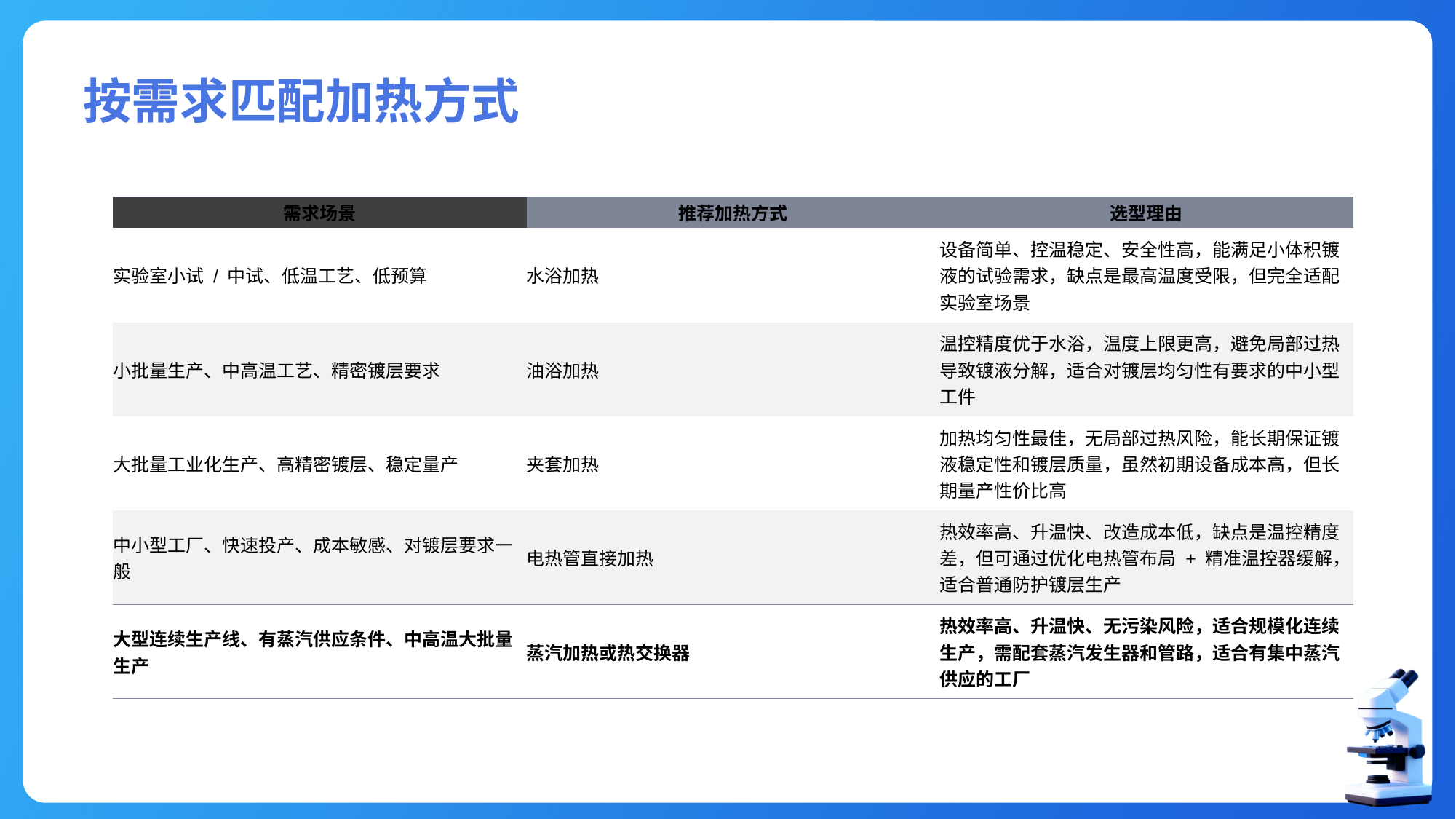

# 按需求匹配加热方式
| 需求场景 | 推荐加热方式 | 选型理由 |
| --- | --- | --- |
| 实验室小试 / 中试、低温工艺、低预算 | 水浴加热 | 设备简单、控温稳定、安全性高，能满足小体积镀液的试验需求，缺点是最高温度受限，但完全适配实验室场景 |
| 小批量生产、中高温工艺、精密镀层要求 | 油浴加热 | 温控精度优于水浴，温度上限更高，避免局部过热导致镀液分解，适合对镀层均匀性有要求的中小型工件 |
| 大批量工业化生产、高精密镀层、稳定量产 | 夹套加热 | 加热均匀性最佳，无局部过热风险，能长期保证镀液稳定性和镀层质量，虽然初期设备成本高，但长期量产性价比高 |
| 中小型工厂、快速投产、成本敏感、对镀层要求一般 | 电热管直接加热 | 热效率高、升温快、改造成本低，缺点是温控精度差，但可通过优化电热管布局 + 精准温控器缓解，适合普通防护镀层生产 |
| 大型连续生产线、有蒸汽供应条件、中高温大批量生产 | 蒸汽加热或热交换器 | 热效率高、升温快、无污染风险，适合规模化连续生产，需配套蒸汽发生器和管路，适合有集中蒸汽供应的工厂 |